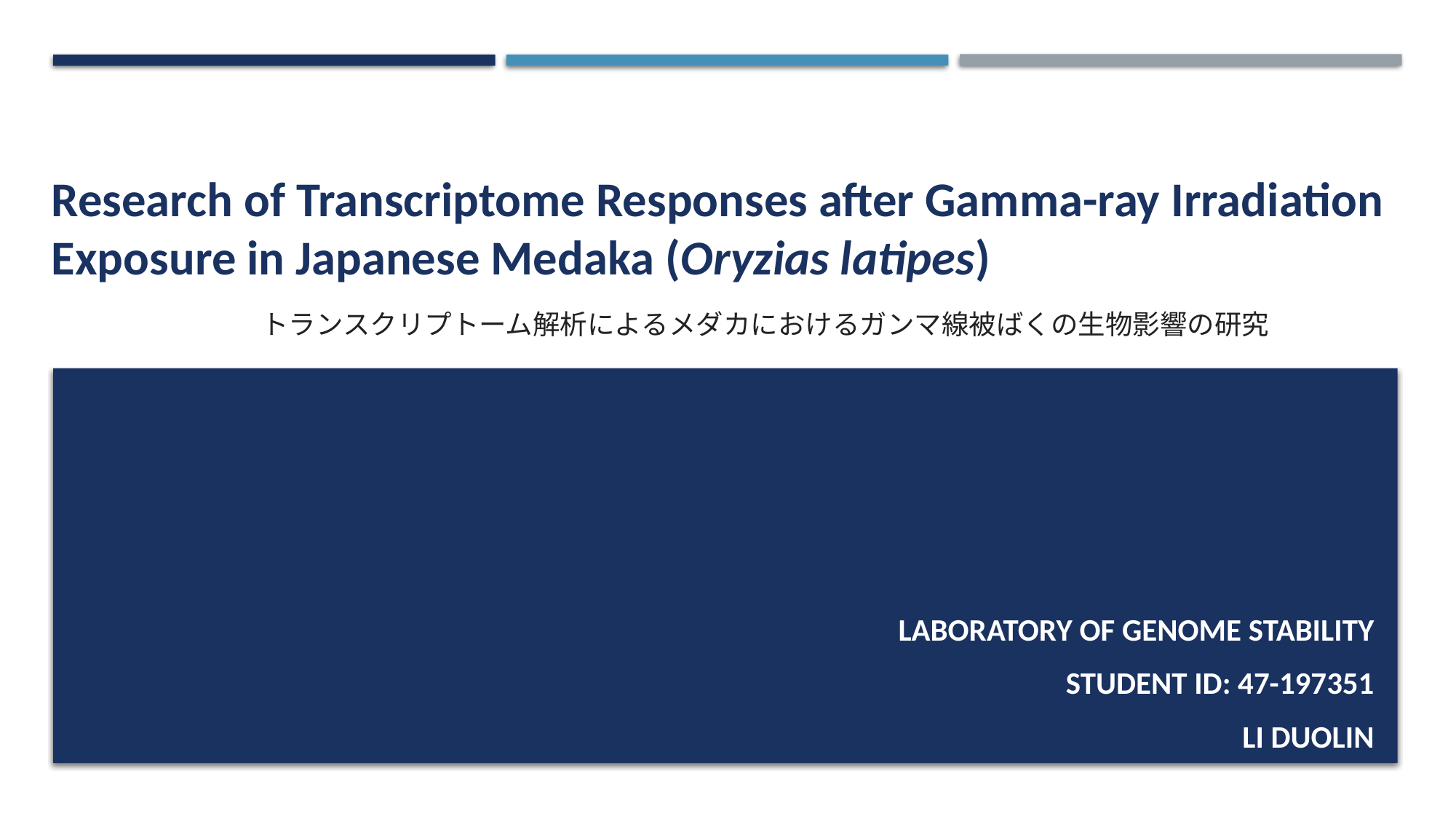

Research of Transcriptome Responses after Gamma-ray Irradiation Exposure in Japanese Medaka (Oryzias latipes)
トランスクリプトーム解析によるメダカにおけるガンマ線被ばくの生物影響の研究

Laboratory of Genome Stability
Student ID: 47-197351
LI DUOLIN